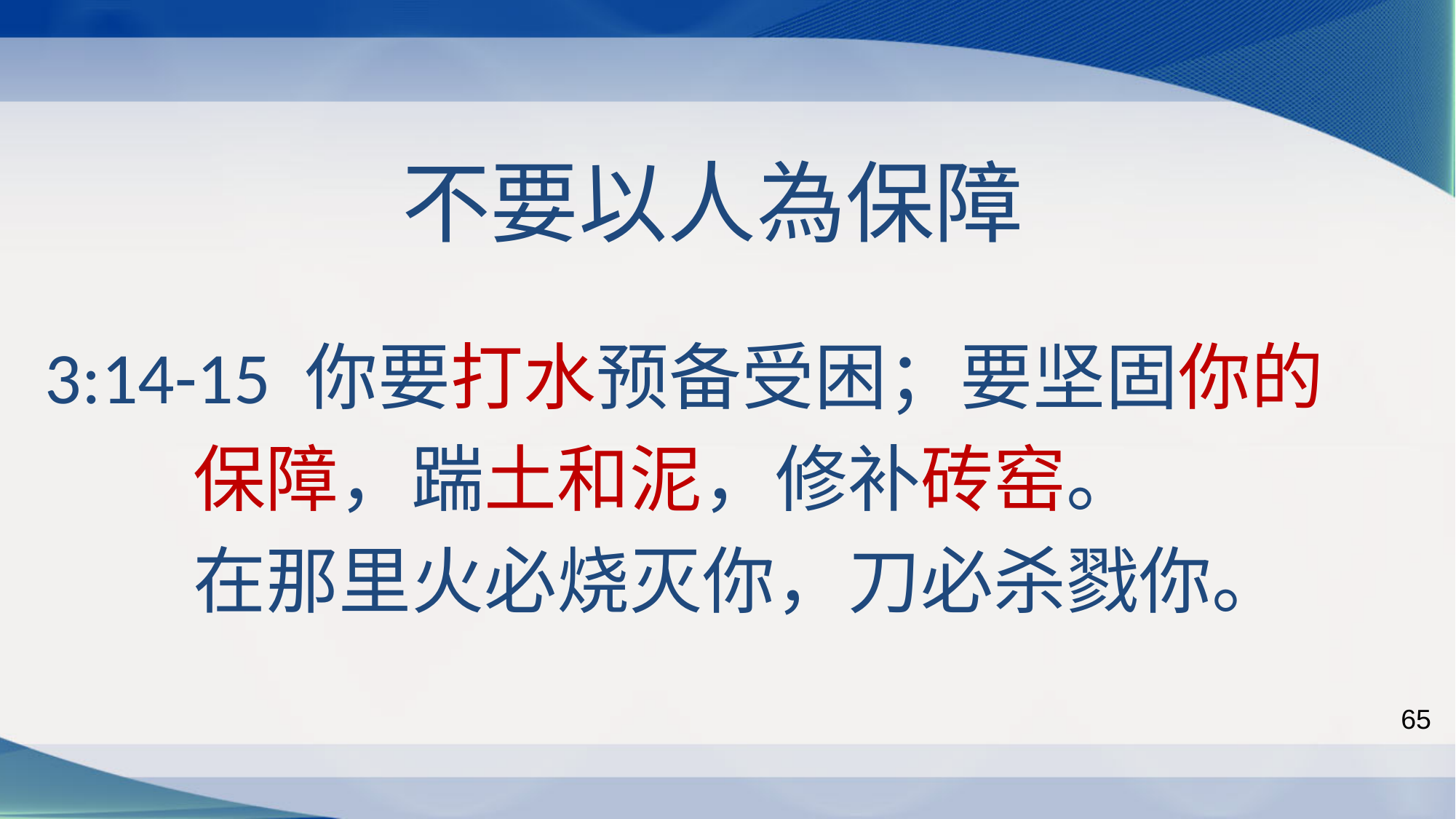

# 不要以人為保障
3:14-15 你要打水预备受困；要坚固你的
        保障，踹土和泥，修补砖窑。
        在那里火必烧灭你，刀必杀戮你。

65